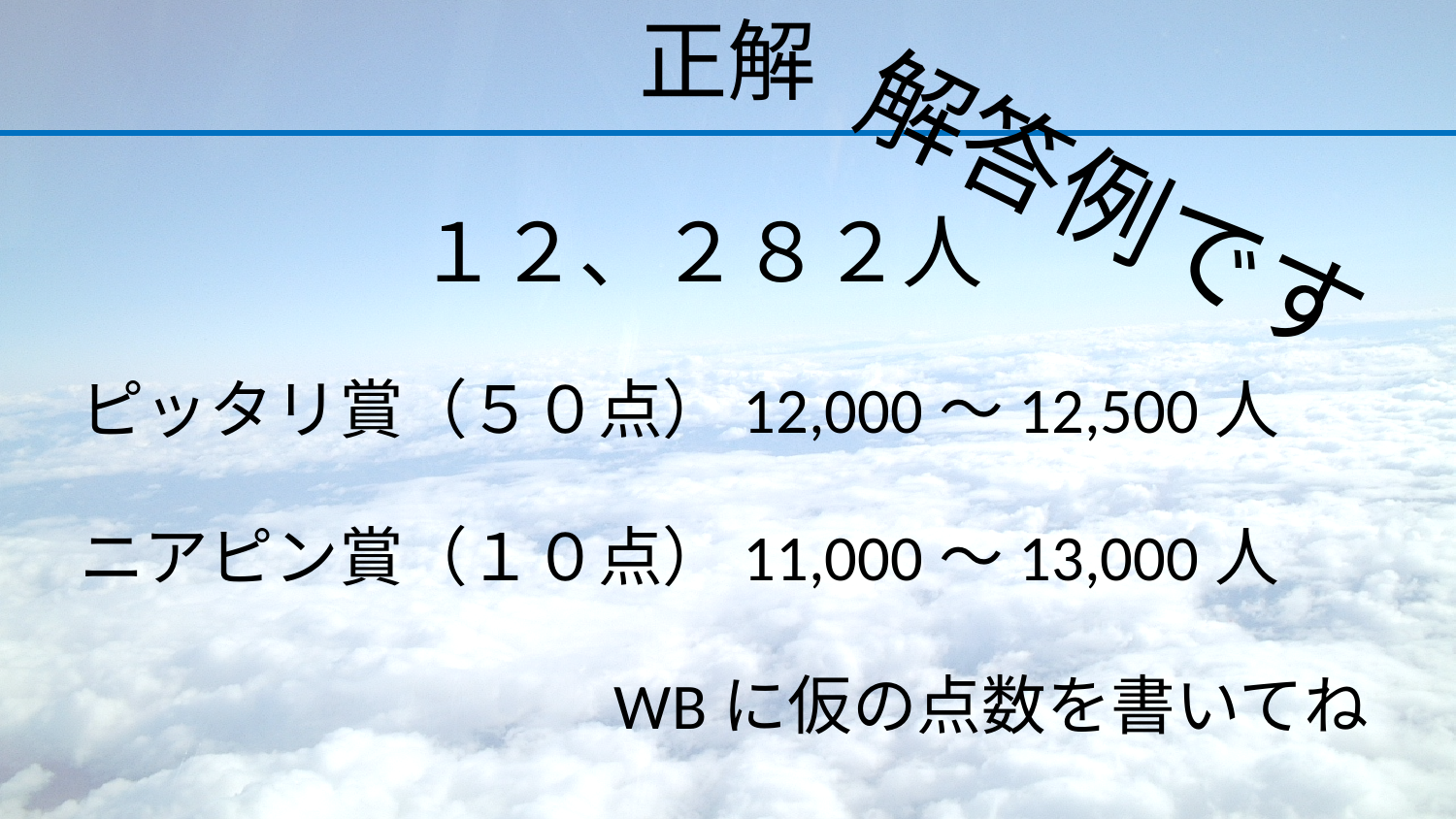

# 正解
解答例です
１２、２８２人
ピッタリ賞（５０点）12,000～12,500人
ニアピン賞（１０点）11,000～13,000人
WBに仮の点数を書いてね